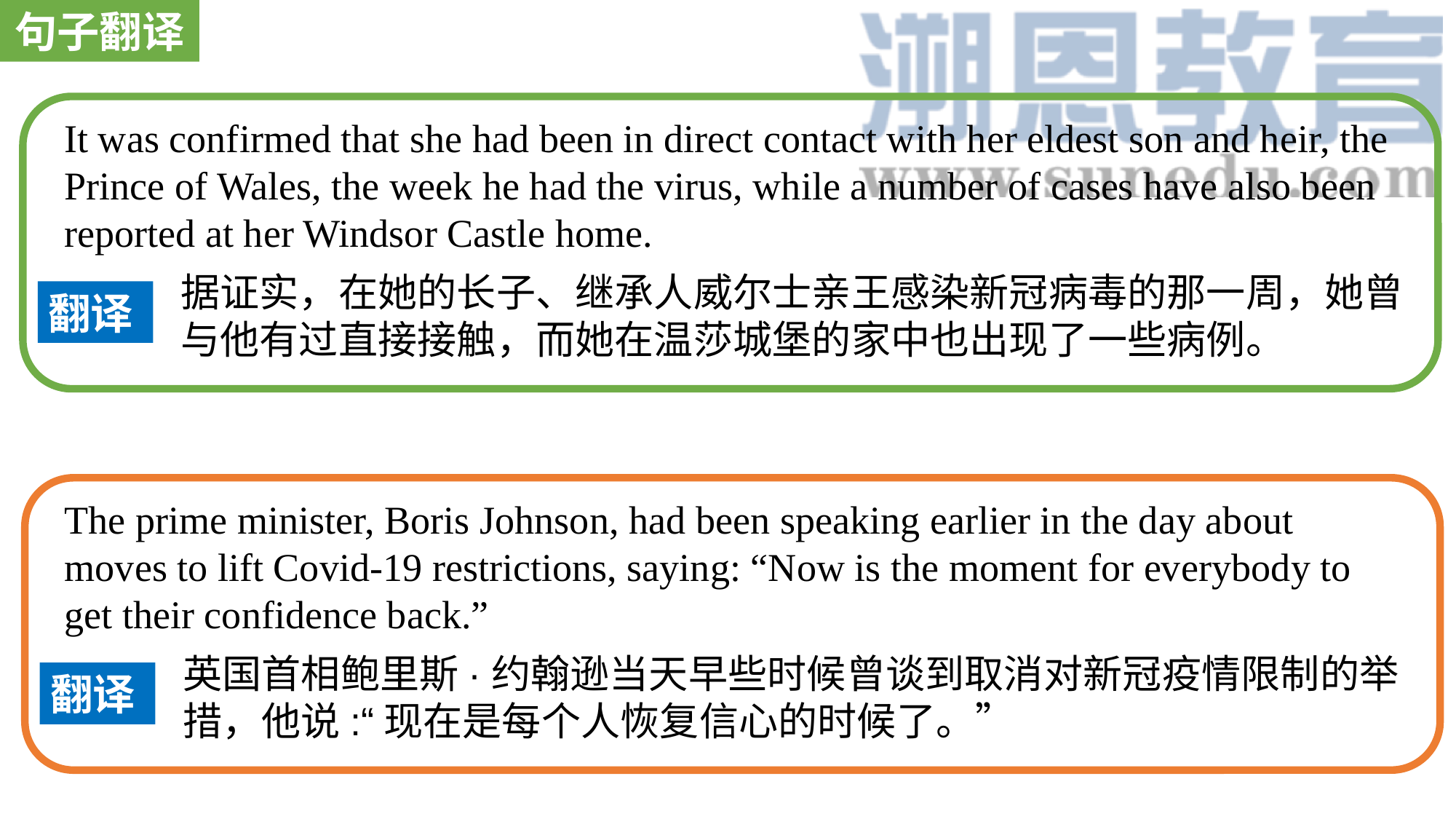

句子翻译

It was confirmed that she had been in direct contact with her eldest son and heir, the Prince of Wales, the week he had the virus, while a number of cases have also been reported at her Windsor Castle home.
据证实，在她的长子、继承人威尔士亲王感染新冠病毒的那一周，她曾与他有过直接接触，而她在温莎城堡的家中也出现了一些病例。
翻译

The prime minister, Boris Johnson, had been speaking earlier in the day about moves to lift Covid-19 restrictions, saying: “Now is the moment for everybody to get their confidence back.”
英国首相鲍里斯·约翰逊当天早些时候曾谈到取消对新冠疫情限制的举措，他说:“现在是每个人恢复信心的时候了。”
翻译